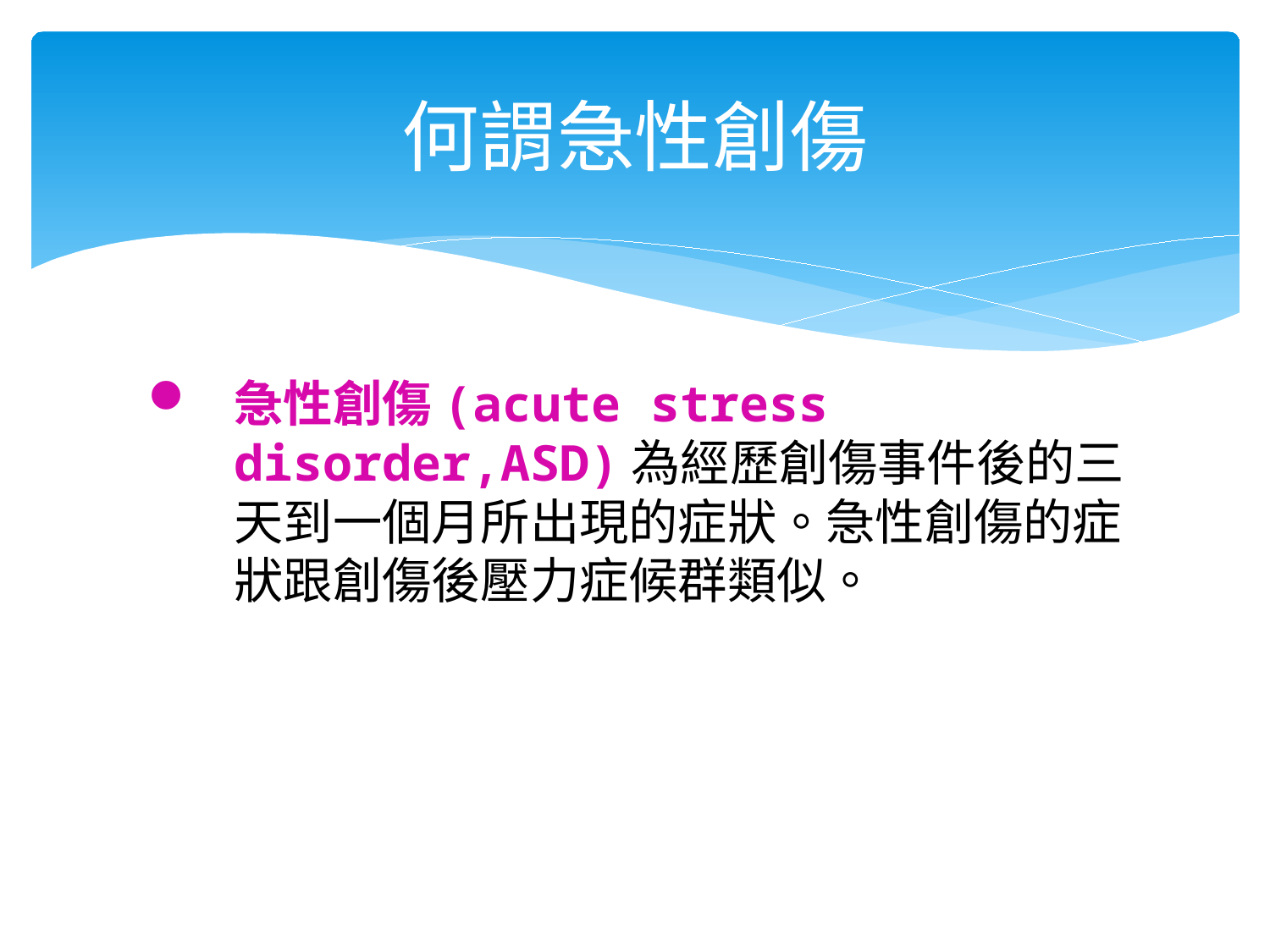

# 何謂急性創傷
急性創傷(acute stress disorder,ASD)為經歷創傷事件後的三天到一個月所出現的症狀。急性創傷的症狀跟創傷後壓力症候群類似。